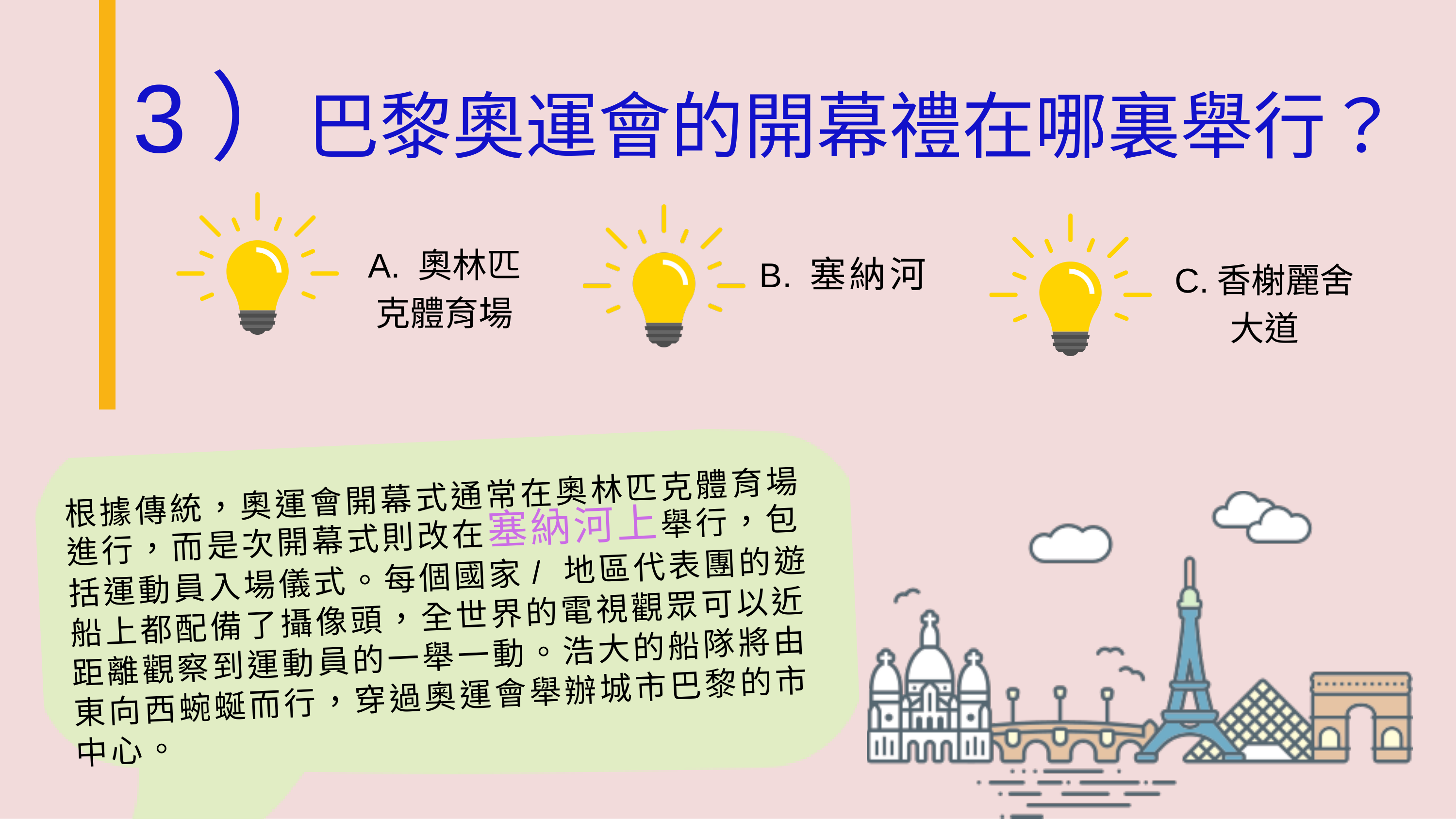

3）巴黎奧運會的開幕禮在哪裏舉行？

A. 奧林匹克體育場
B. 塞納河
C.香榭麗舍大道

根據傳統，奧運會開幕式通常在奧林匹克體育場進行，而是次開幕式則改在塞納河上舉行，包括運動員入場儀式。每個國家/ 地區代表團的遊船上都配備了攝像頭，全世界的電視觀眾可以近距離觀察到運動員的一舉一動。浩大的船隊將由東向西蜿蜒而行，穿過奧運會舉辦城市巴黎的市中心。